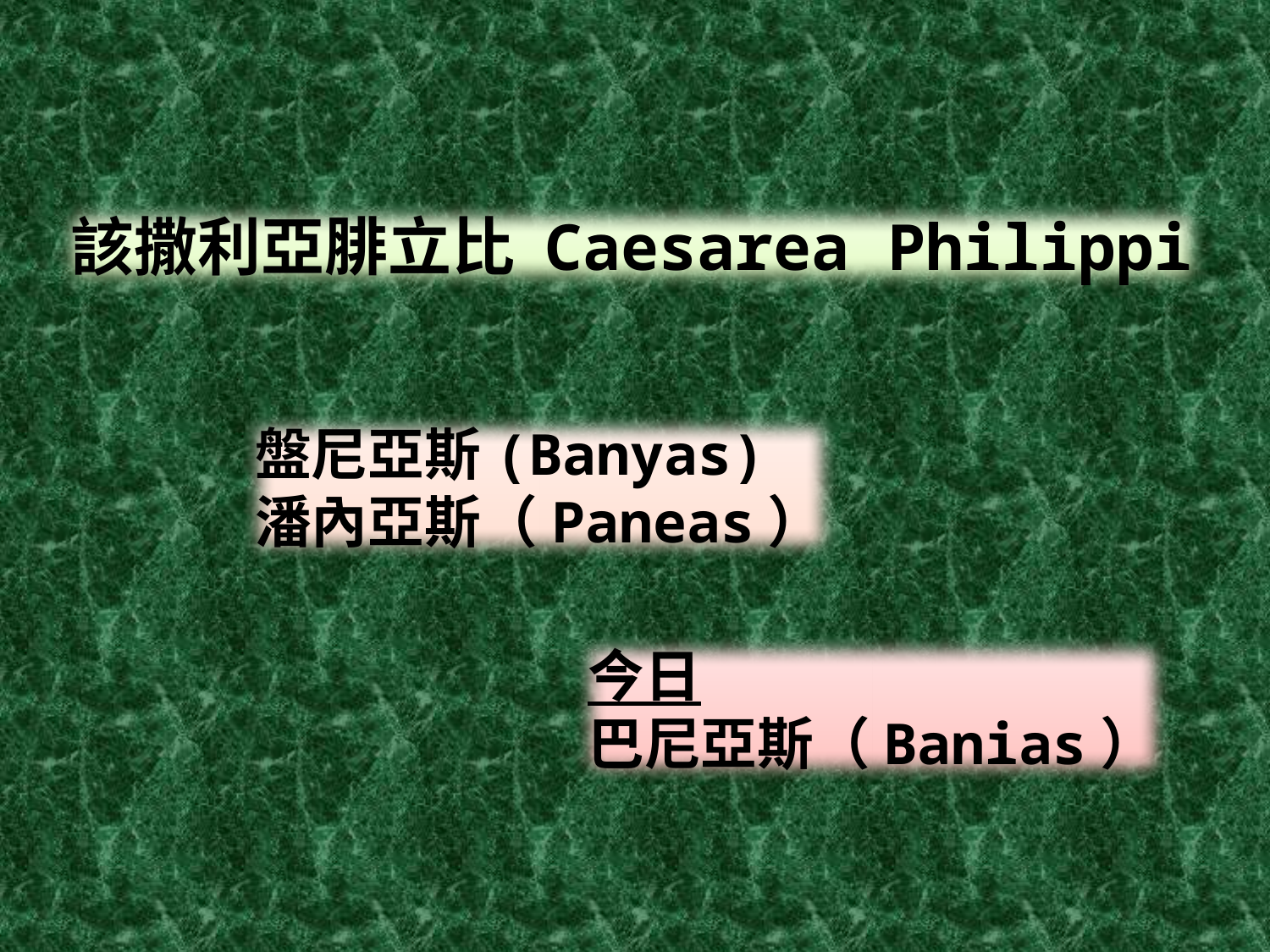

該撒利亞腓立比 Caesarea Philippi
盤尼亞斯(Banyas)
潘內亞斯（Paneas）

今日
巴尼亞斯（Banias）